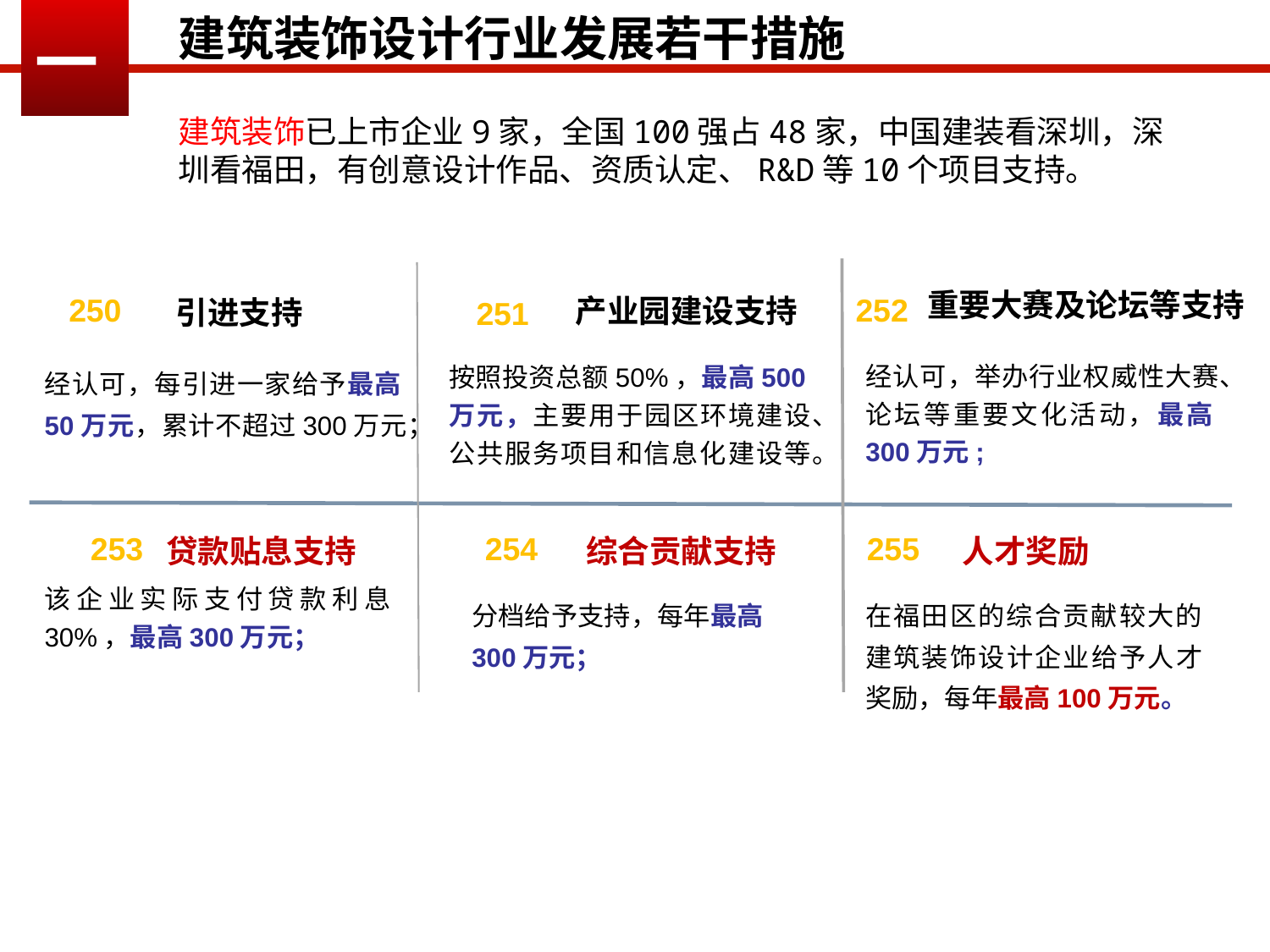

一

建筑装饰设计行业发展若干措施
建筑装饰已上市企业9家，全国100强占48家，中国建装看深圳，深圳看福田，有创意设计作品、资质认定、R&D等10个项目支持。
引进支持
经认可，每引进一家给予最高50万元，累计不超过300万元；

重要大赛及论坛等支持
经认可，举办行业权威性大赛、论坛等重要文化活动，最高300万元;
产业园建设支持
按照投资总额50%，最高500万元，主要用于园区环境建设、公共服务项目和信息化建设等。
252
250
251
253
254
255
贷款贴息支持
该企业实际支付贷款利息30%，最高300万元；
人才奖励
在福田区的综合贡献较大的建筑装饰设计企业给予人才奖励，每年最高100万元。
综合贡献支持
分档给予支持，每年最高300万元；